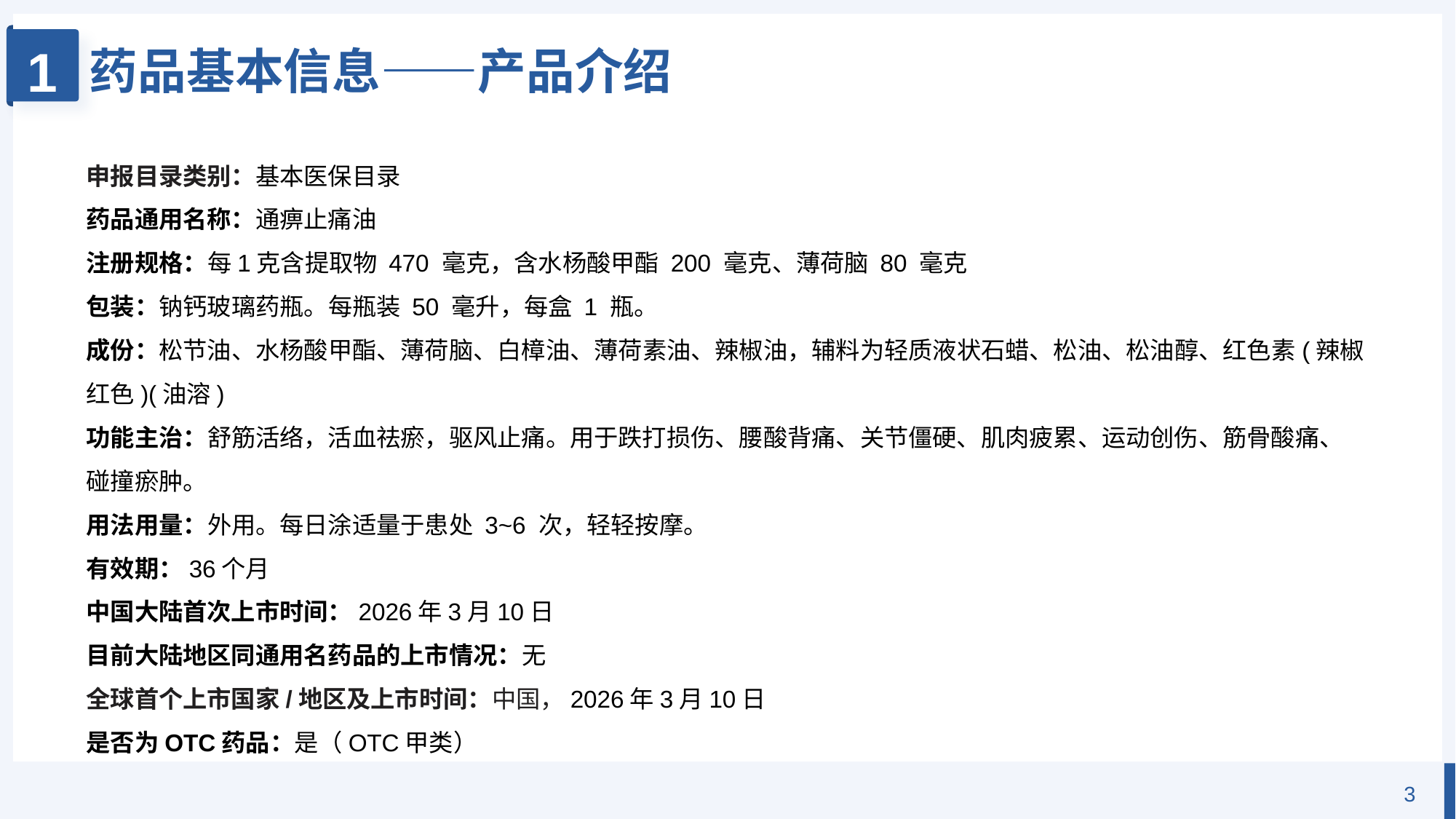

1
药品基本信息——产品介绍
申报目录类别：基本医保目录
药品通用名称：通痹止痛油
注册规格：每1克含提取物 470 毫克，含水杨酸甲酯 200 毫克、薄荷脑 80 毫克
包装：钠钙玻璃药瓶。每瓶装 50 毫升，每盒 1 瓶。
成份：松节油、水杨酸甲酯、薄荷脑、白樟油、薄荷素油、辣椒油，辅料为轻质液状石蜡、松油、松油醇、红色素(辣椒红色)(油溶)
功能主治：舒筋活络，活血祛瘀，驱风止痛。用于跌打损伤、腰酸背痛、关节僵硬、肌肉疲累、运动创伤、筋骨酸痛、碰撞瘀肿。
用法用量：外用。每日涂适量于患处 3~6 次，轻轻按摩。
有效期：36个月
中国大陆首次上市时间：2026年3月10日
目前大陆地区同通用名药品的上市情况：无
全球首个上市国家/地区及上市时间：中国，2026年3月10日
是否为OTC药品：是（OTC甲类）